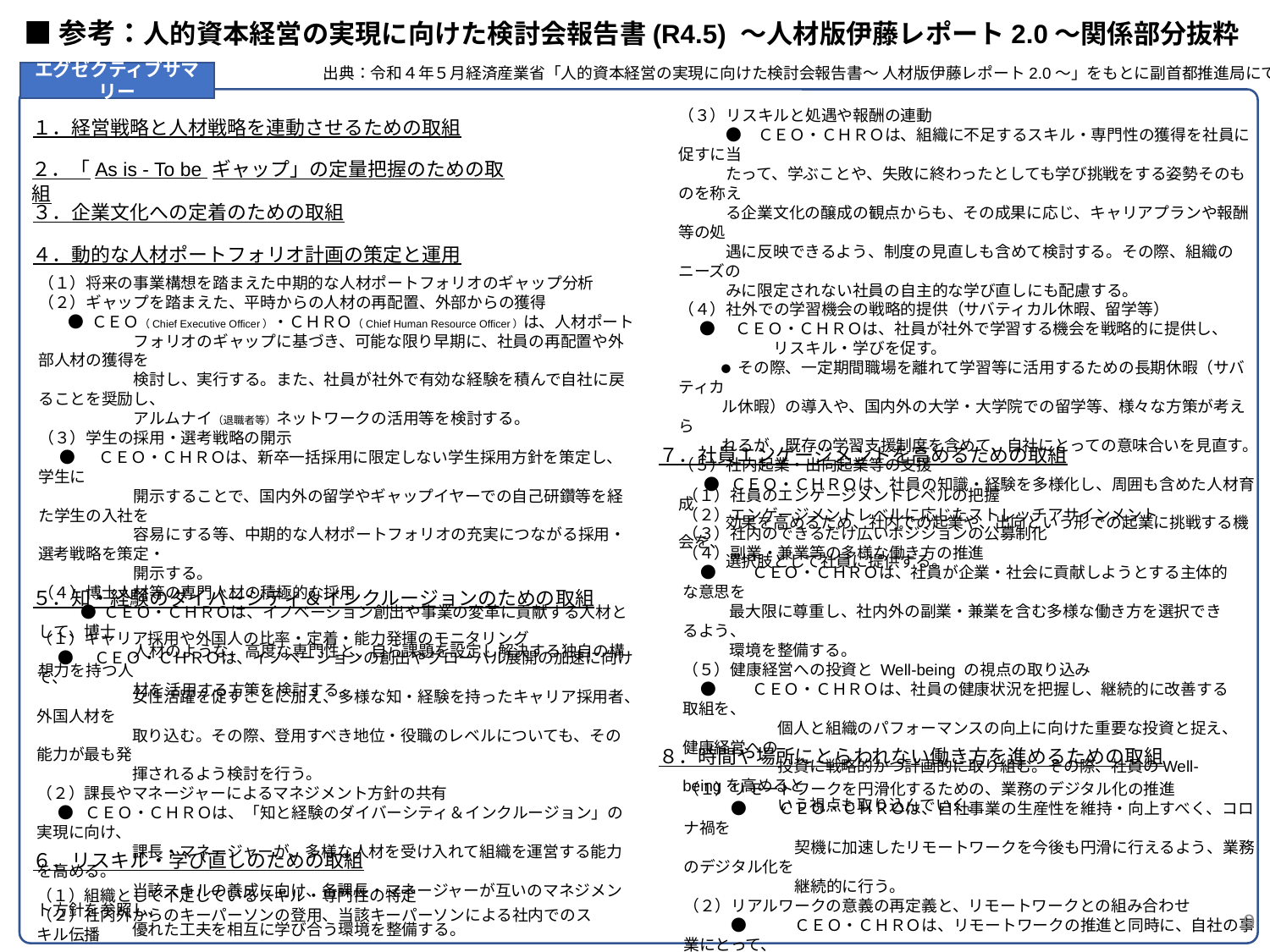

■参考：人的資本経営の実現に向けた検討会報告書(R4.5) ～人材版伊藤レポート2.0～関係部分抜粋
出典：令和４年５月経済産業省「人的資本経営の実現に向けた検討会報告書～ 人材版伊藤レポート2.0～」をもとに副首都推進局にて作成
エグゼクティブサマリー

（３）リスキルと処遇や報酬の連動
　　　●　ＣＥＯ・ＣＨＲＯは、組織に不足するスキル・専門性の獲得を社員に促すに当
            たって、学ぶことや、失敗に終わったとしても学び挑戦をする姿勢そのものを称え
            る企業文化の醸成の観点からも、その成果に応じ、キャリアプランや報酬等の処
            遇に反映できるよう、制度の見直しも含めて検討する。その際、組織のニーズの
            みに限定されない社員の自主的な学び直しにも配慮する。
（４）社外での学習機会の戦略的提供（サバティカル休暇、留学等）
      ●　ＣＥＯ・ＣＨＲＯは、社員が社外で学習する機会を戦略的に提供し、
　　　　　　リスキル・学びを促す。
 　　 ⚫  その際、一定期間職場を離れて学習等に活用するための長期休暇（サバティカ
           ル休暇）の導入や、国内外の大学・大学院での留学等、様々な方策が考えら
           れるが、既存の学習支援制度を含めて、自社にとっての意味合いを見直す。
（５）社内起業・出向起業等の支援
       ●  ＣＥＯ・ＣＨＲＯは、社員の知識・経験を多様化し、周囲も含めた人材育成
            効果を高めるため、社内での起業や、出向という形での起業に挑戦する機会を、
            選択肢として社員に提供する。
１．経営戦略と人材戦略を連動させるための取組
２．「As is - To be ギャップ」の定量把握のための取組
３．企業文化への定着のための取組
４．動的な人材ポートフォリオ計画の策定と運用
（１）将来の事業構想を踏まえた中期的な人材ポートフォリオのギャップ分析
（２）ギャップを踏まえた、平時からの人材の再配置、外部からの獲得
　    ●  ＣＥＯ（Chief Executive Officer）・ＣＨＲＯ（Chief Human Resource Officer）は、人材ポート
　　　　　　フォリオのギャップに基づき、可能な限り早期に、社員の再配置や外部人材の獲得を
　　　　　　検討し、実行する。また、社員が社外で有効な経験を積んで自社に戻ることを奨励し、
　　　　　　アルムナイ（退職者等）ネットワークの活用等を検討する。
（３）学生の採用・選考戦略の開示
      ●　 ＣＥＯ・ＣＨＲＯは、新卒一括採用に限定しない学生採用方針を策定し、学生に
　　　　　　開示することで、国内外の留学やギャップイヤーでの自己研鑽等を経た学生の入社を
　　　　　　容易にする等、中期的な人材ポートフォリオの充実につながる採用・選考戦略を策定・
　　　　　　開示する。
（４）博士人材等の専門人材の積極的な採用
　　   ●  ＣＥＯ・ＣＨＲＯは、イノベーション創出や事業の変革に貢献する人材として、博士
　　　　　　人材のような、高度な専門性と、自ら課題を設定し解決する独自の構想力を持つ人
　　　　　　材を活用する方策を検討する。
７．社員エンゲージメントを高めるための取組
（１）社員のエンゲージメントレベルの把握
（２）エンゲージメントレベルに応じたストレッチアサインメント
（３）社内のできるだけ広いポジションの公募制化
（４）副業・兼業等の多様な働き方の推進
     ●　　ＣＥＯ・ＣＨＲＯは、社員が企業・社会に貢献しようとする主体的な意思を
            最大限に尊重し、社内外の副業・兼業を含む多様な働き方を選択できるよう、
            環境を整備する。
（５）健康経営への投資と Well-being の視点の取り込み
     ●　　ＣＥＯ・ＣＨＲＯは、社員の健康状況を把握し、継続的に改善する取組を、
　　　　　　個人と組織のパフォーマンスの向上に向けた重要な投資と捉え、健康経営への
　　　　　　投資に戦略的かつ計画的に取り組む。その際、社員のWell-beingを高めると
　　　　　　いう視点も取り込んでいく。
５．知・経験のダイバーシティ＆インクルージョンのための取組
（１）キャリア採用や外国人の比率・定着・能力発揮のモニタリング
      ●　ＣＥＯ・ＣＨＲＯは、イノベーションの創出やグローバル展開の加速に向けて、
　　　　　　女性活躍を促すことに加え、多様な知・経験を持ったキャリア採用者、外国人材を
　　　　　　取り込む。その際、登用すべき地位・役職のレベルについても、その能力が最も発
　　　　　　揮されるよう検討を行う。
（２）課長やマネージャーによるマネジメント方針の共有
      ●  ＣＥＯ・ＣＨＲＯは、「知と経験のダイバーシティ＆インクルージョン」の実現に向け、
　　　　　　課長・マネージャーが、多様な人材を受け入れて組織を運営する能力を高める。
　　　　　　当該スキルの養成に向け、各課長・マネージャーが互いのマネジメント方針を参照し、
　　　　　　優れた工夫を相互に学び合う環境を整備する。
８．時間や場所にとらわれない働き方を進めるための取組
（１）リモートワークを円滑化するための、業務のデジタル化の推進
　　　●　　ＣＥＯ・ＣＨＲＯは、自社事業の生産性を維持・向上すべく、コロナ禍を
　　　　　　　契機に加速したリモートワークを今後も円滑に行えるよう、業務のデジタル化を
　　　　　　　継続的に行う。
（２）リアルワークの意義の再定義と、リモートワークとの組み合わせ
　　　●　　　ＣＥＯ・ＣＨＲＯは、リモートワークの推進と同時に、自社の事業にとって、
　　　　　　　社員がオフィスに集まって仕事を進めることの意義や有効性を再考し、リアル
　　　　　　　ワークとリモートワークの最適な組み合わせを実現する。
６．リスキル・学び直しのための取組
（１）組織として不足しているスキル・専門性の特定
（２）社内外からのキーパーソンの登用、当該キーパーソンによる社内でのスキル伝播
9